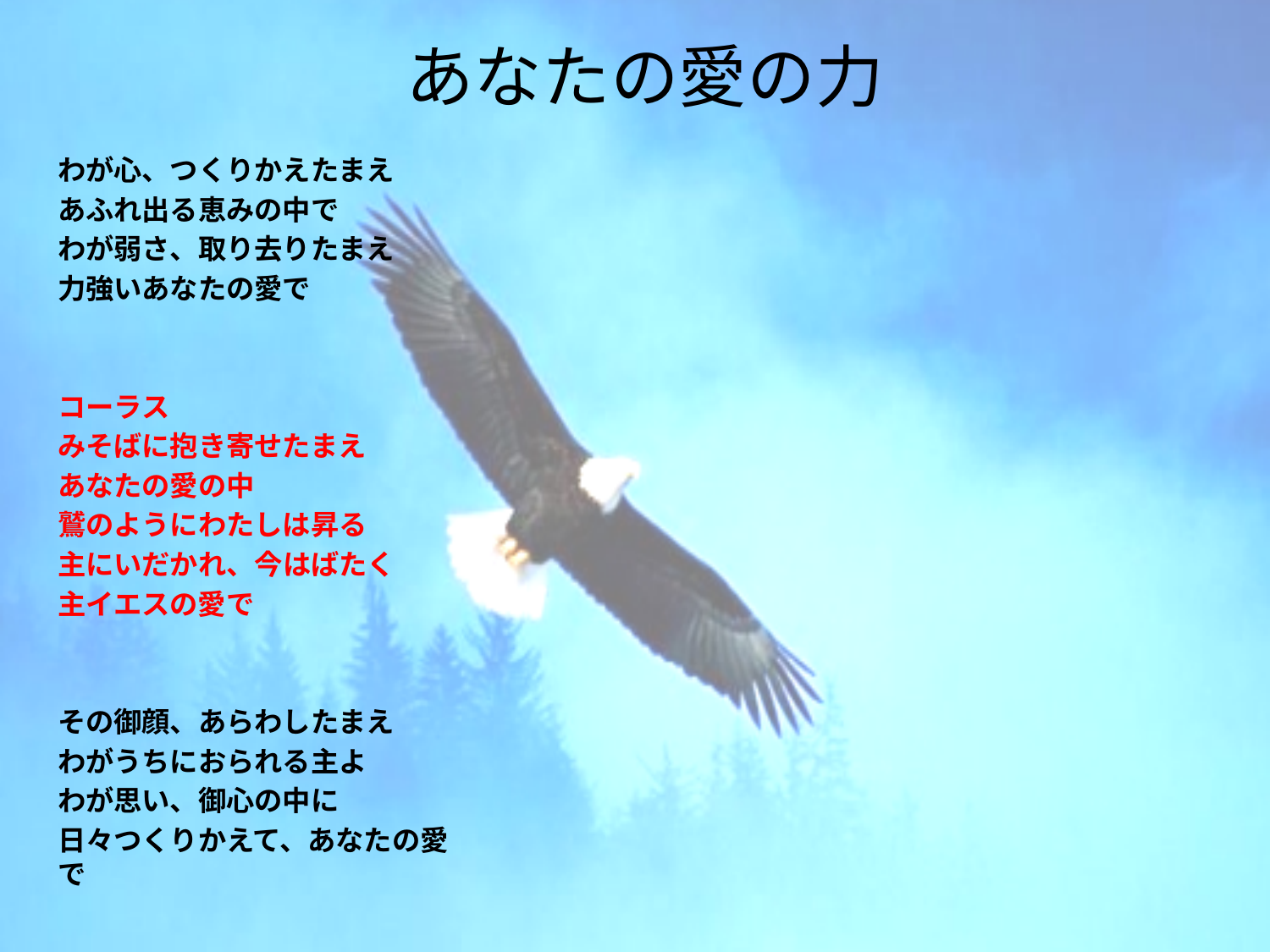

# あなたの愛の力
わが心、つくりかえたまえ
あふれ出る恵みの中で
わが弱さ、取り去りたまえ
力強いあなたの愛で

コーラス
みそばに抱き寄せたまえ
あなたの愛の中
鷲のようにわたしは昇る
主にいだかれ、今はばたく
主イエスの愛で

その御顔、あらわしたまえ
わがうちにおられる主よ
わが思い、御心の中に
日々つくりかえて、あなたの愛で